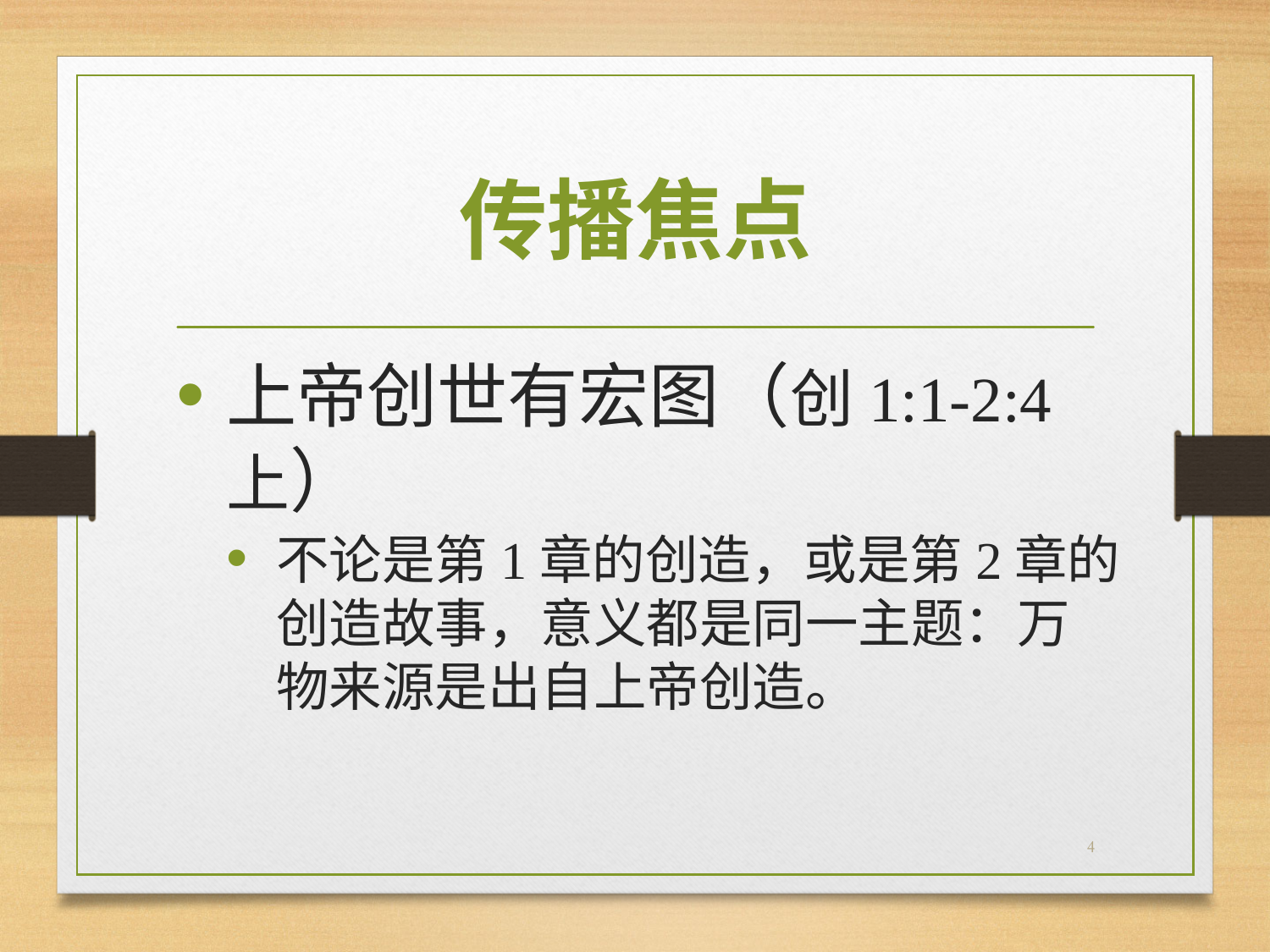

# 传播焦点
上帝创世有宏图（创1:1-2:4上）
不论是第1章的创造，或是第2章的创造故事，意义都是同一主题：万物来源是出自上帝创造。
4